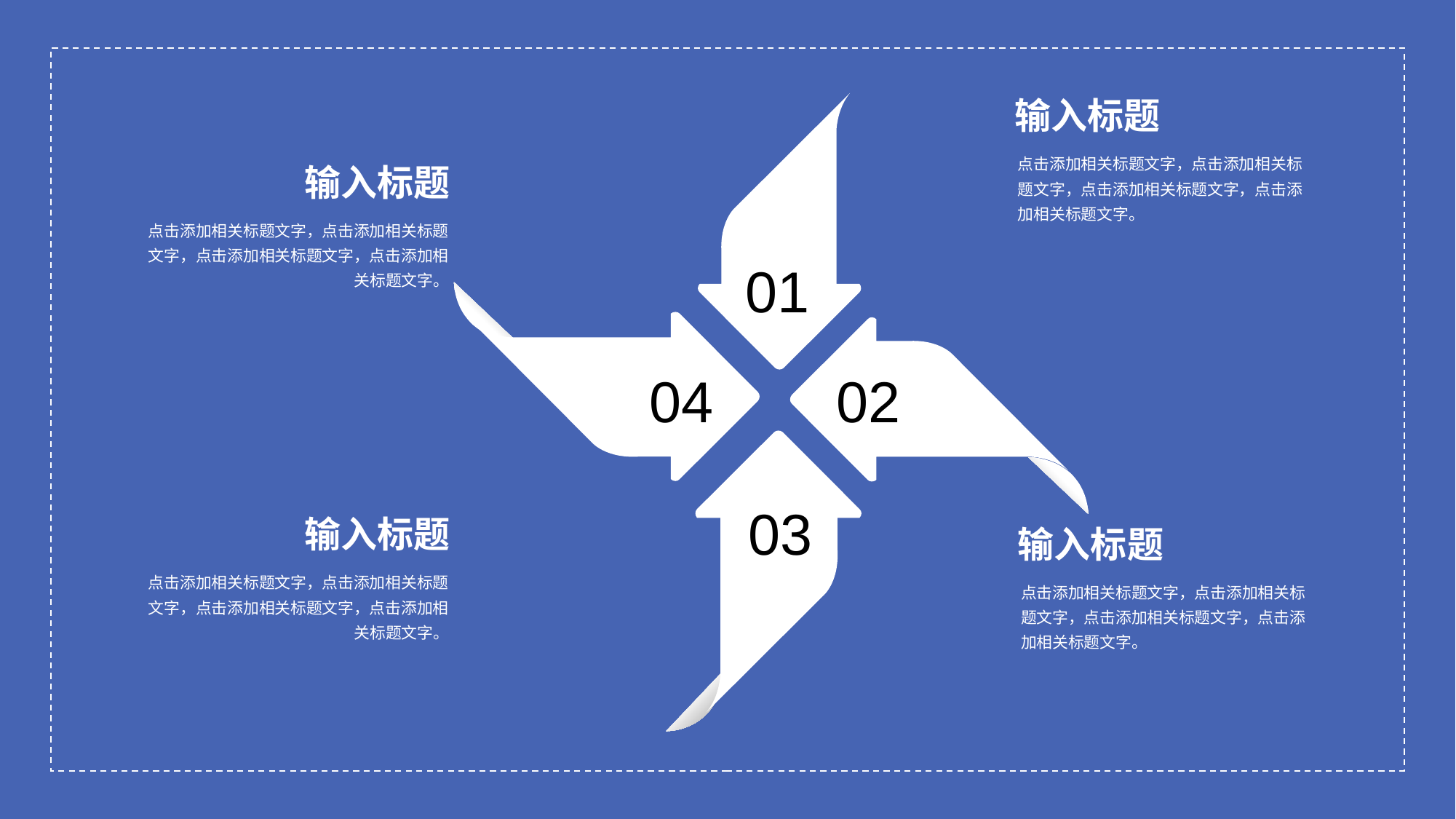

输入标题
点击添加相关标题文字，点击添加相关标题文字，点击添加相关标题文字，点击添加相关标题文字。

输入标题
点击添加相关标题文字，点击添加相关标题文字，点击添加相关标题文字，点击添加相关标题文字。
01

04
02

03
输入标题
输入标题
点击添加相关标题文字，点击添加相关标题文字，点击添加相关标题文字，点击添加相关标题文字。
点击添加相关标题文字，点击添加相关标题文字，点击添加相关标题文字，点击添加相关标题文字。